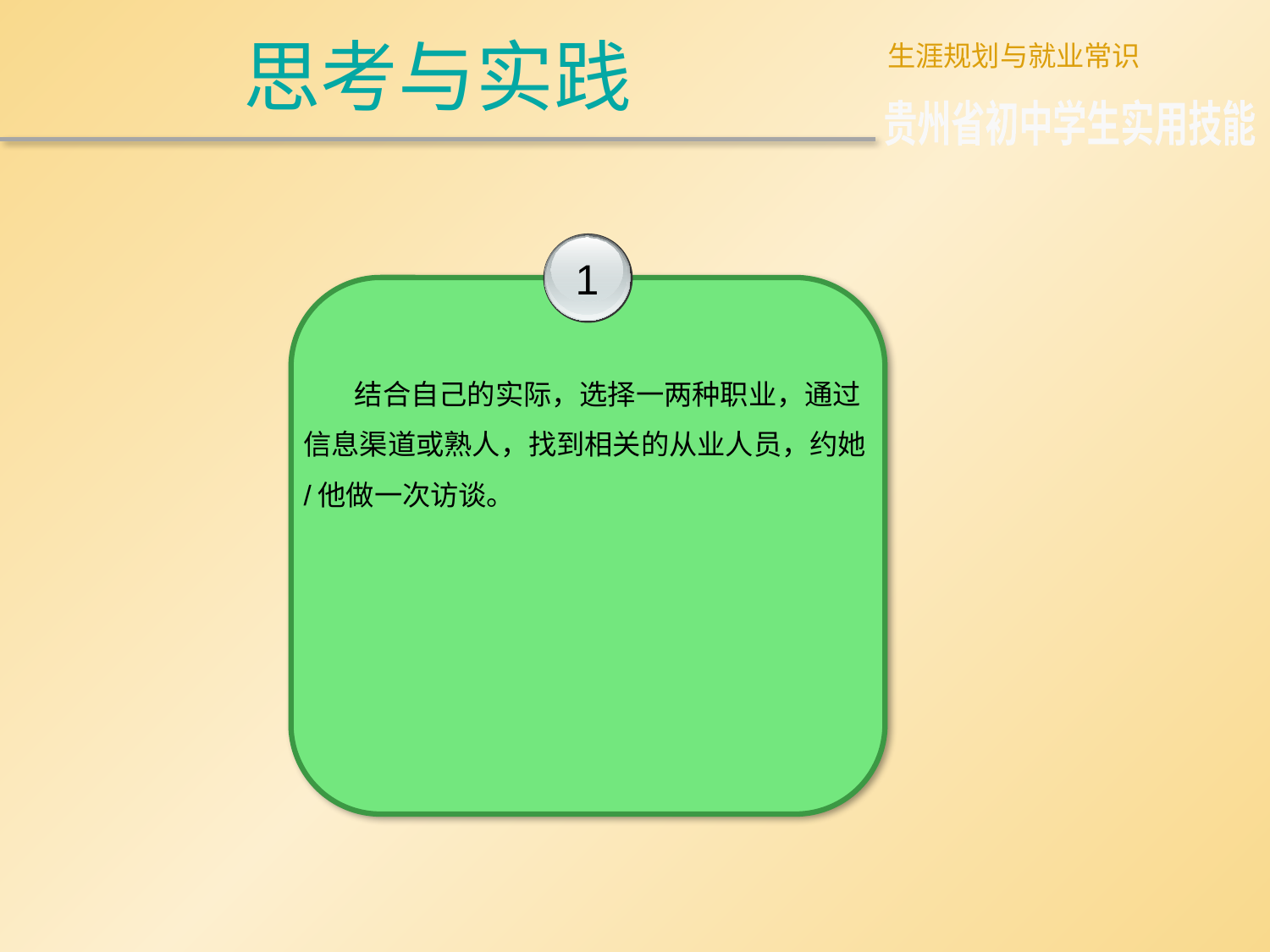

思考与实践
生涯规划与就业常识
贵州省初中学生实用技能

1

       结合自己的实际，选择一两种职业，通过信息渠道或熟人，找到相关的从业人员，约她/他做一次访谈。